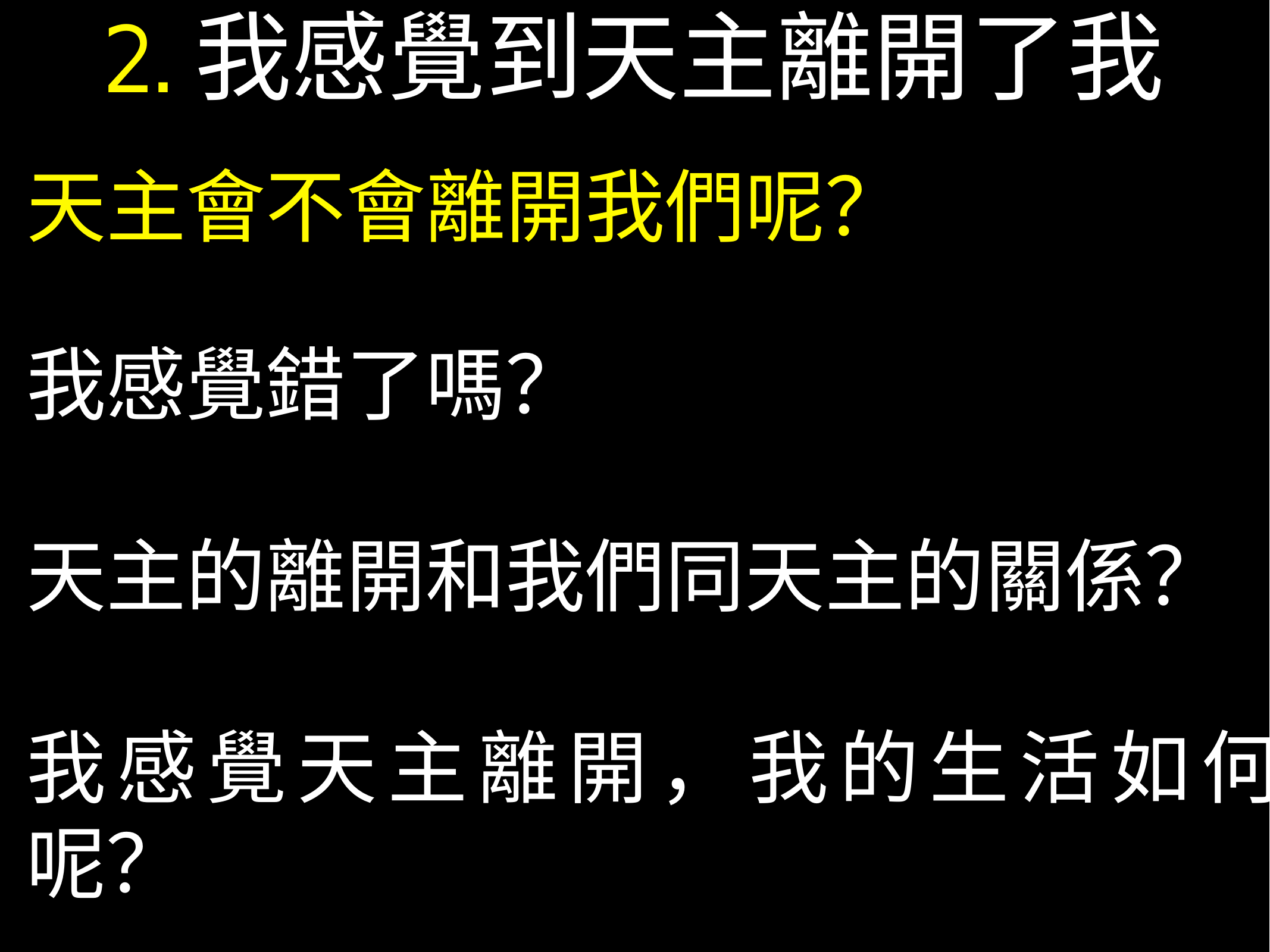

2.我感覺到天主離開了我

天主會不會離開我們呢？

我感覺錯了嗎？

天主的離開和我們同天主的關係？

我感覺天主離開，我的生活如何呢？